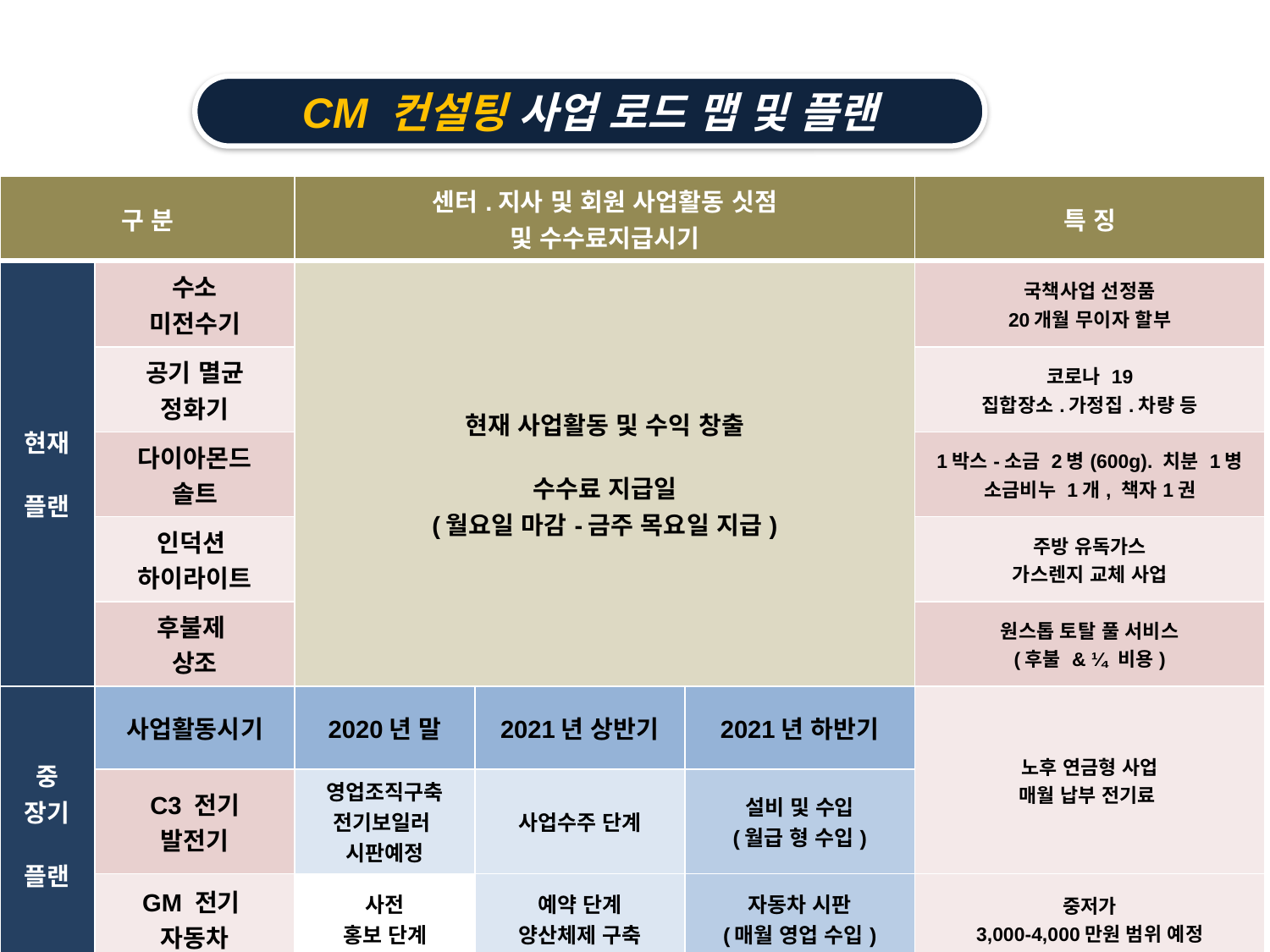

CM 컨설팅 사업 로드 맵 및 플랜
| 구 분 |  | 센터.지사 및 회원 사업활동 싯점 및 수수료지급시기 |  |  | 특 징 |
| --- | --- | --- | --- | --- | --- |
| 현재 플랜 | 수소 미전수기 | 현재 사업활동 및 수익 창출 수수료 지급일 (월요일 마감-금주 목요일 지급) |  |  | 국책사업 선정품 20개월 무이자 할부 |
|  | 공기 멸균 정화기 |  |  |  | 코로나 19 집합장소.가정집.차량 등 |
|  | 다이아몬드 솔트 |  |  |  | 1박스-소금 2병(600g). 치분 1병 소금비누 1개, 책자1권 |
|  | 인덕션 하이라이트 |  |  |  | 주방 유독가스 가스렌지 교체 사업 |
|  | 후불제 상조 |  |  |  | 원스톱 토탈 풀 서비스 (후불 & ¼ 비용) |
| 중 장기 플랜 | 사업활동시기 | 2020년 말 | 2021년 상반기 | 2021년 하반기 | 노후 연금형 사업 매월 납부 전기료 |
|  | C3 전기 발전기 | 영업조직구축 전기보일러 시판예정 | 사업수주 단계 | 설비 및 수입 (월급 형 수입) |  |
|  | GM 전기 자동차 | 사전 홍보 단계 | 예약 단계 양산체제 구축 | 자동차 시판 (매월 영업 수입) | 중저가 3,000-4,000만원 범위 예정 |